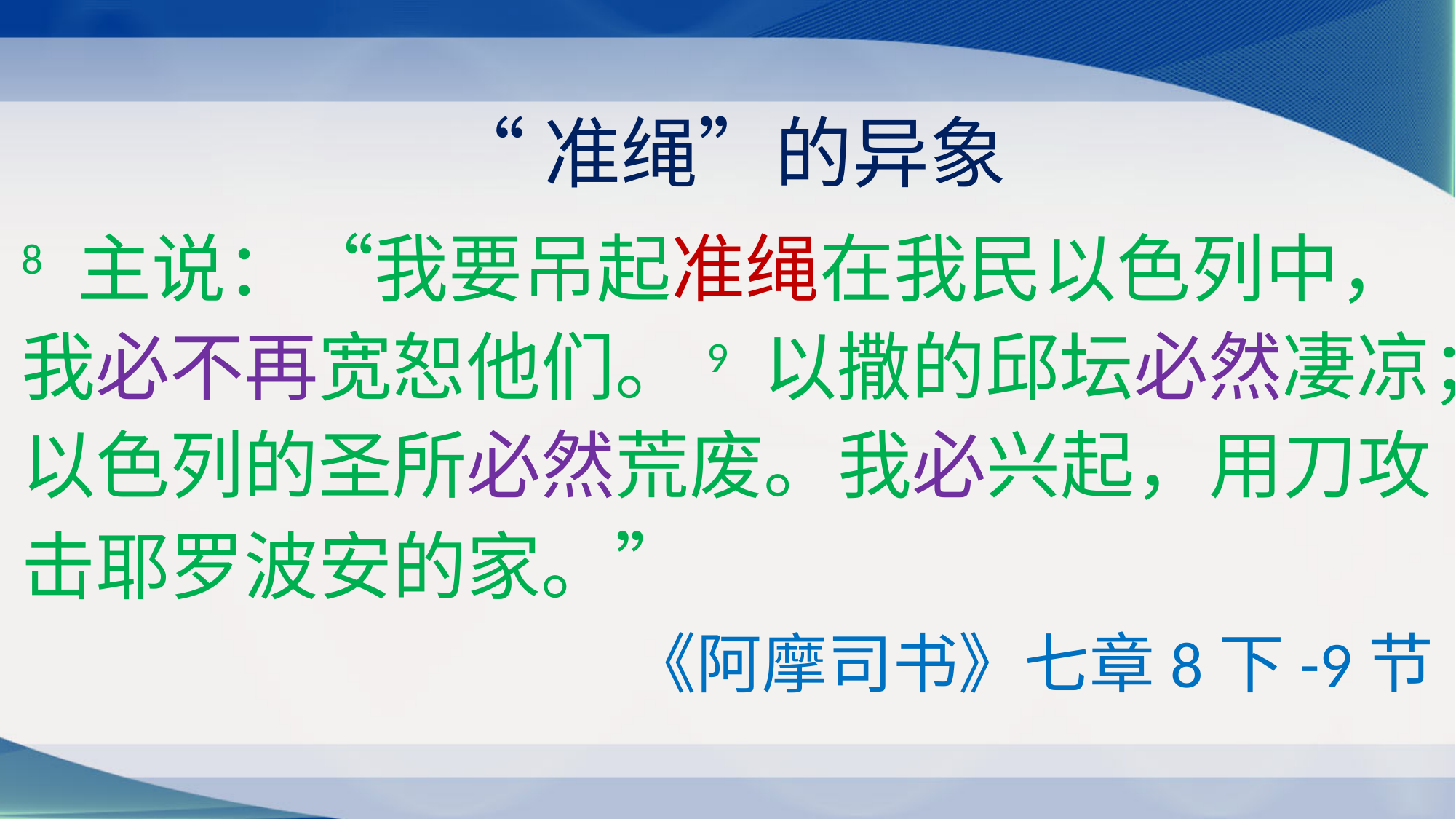

“准绳”的异象
8 主说：“我要吊起准绳在我民以色列中，我必不再宽恕他们。9 以撒的邱坛必然凄凉；以色列的圣所必然荒废。我必兴起，用刀攻击耶罗波安的家。”
《阿摩司书》七章8下-9节